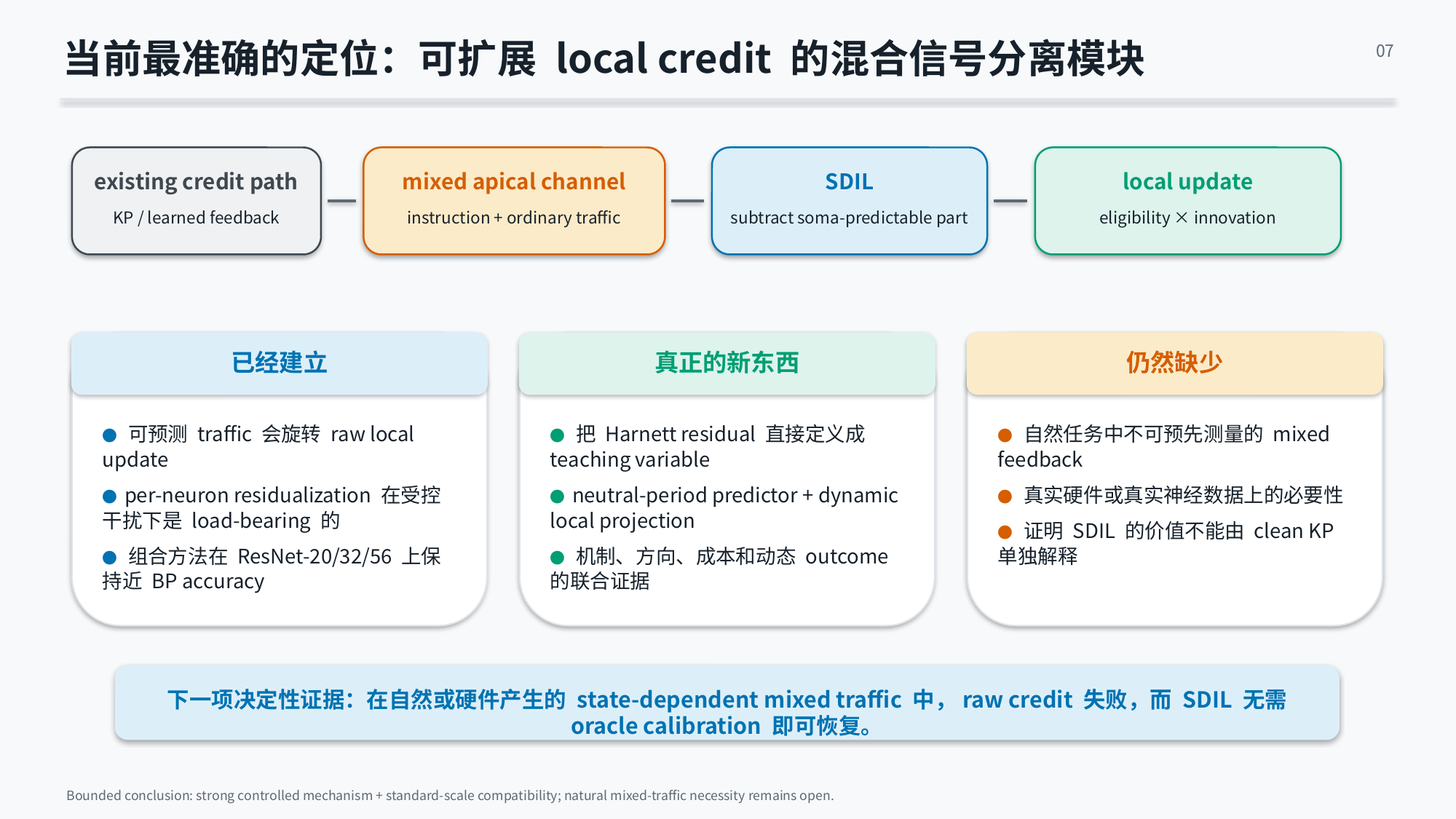

当前最准确的定位：可扩展 local credit 的混合信号分离模块
07

existing credit path
mixed apical channel
SDIL
local update
KP / learned feedback
instruction + ordinary traffic
subtract soma-predictable part
eligibility × innovation

已经建立
真正的新东西
仍然缺少
●  可预测 traffic 会旋转 raw local update
●  per-neuron residualization 在受控干扰下是 load-bearing 的
●  组合方法在 ResNet-20/32/56 上保持近 BP accuracy
●  把 Harnett residual 直接定义成 teaching variable
●  neutral-period predictor + dynamic local projection
●  机制、方向、成本和动态 outcome 的联合证据
●  自然任务中不可预先测量的 mixed feedback
●  真实硬件或真实神经数据上的必要性
●  证明 SDIL 的价值不能由 clean KP 单独解释

下一项决定性证据：在自然或硬件产生的 state-dependent mixed traffic 中，raw credit 失败，而 SDIL 无需 oracle calibration 即可恢复。
Bounded conclusion: strong controlled mechanism + standard-scale compatibility; natural mixed-traffic necessity remains open.